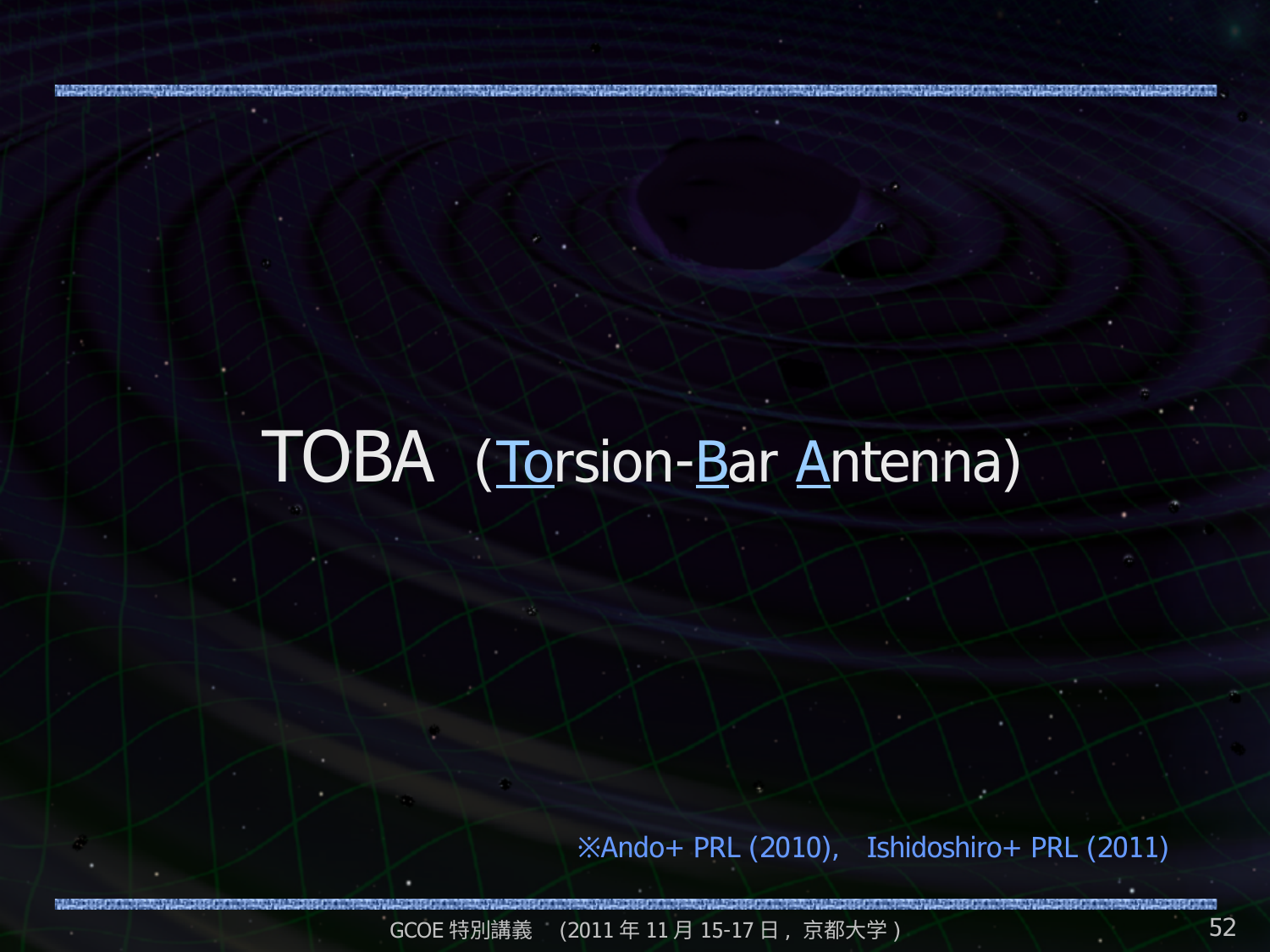

#

          TOBA  (Torsion-Bar Antenna)
※Ando+ PRL (2010),   Ishidoshiro+ PRL (2011)
52
GCOE特別講義　(2011年11月15-17日, 京都大学)